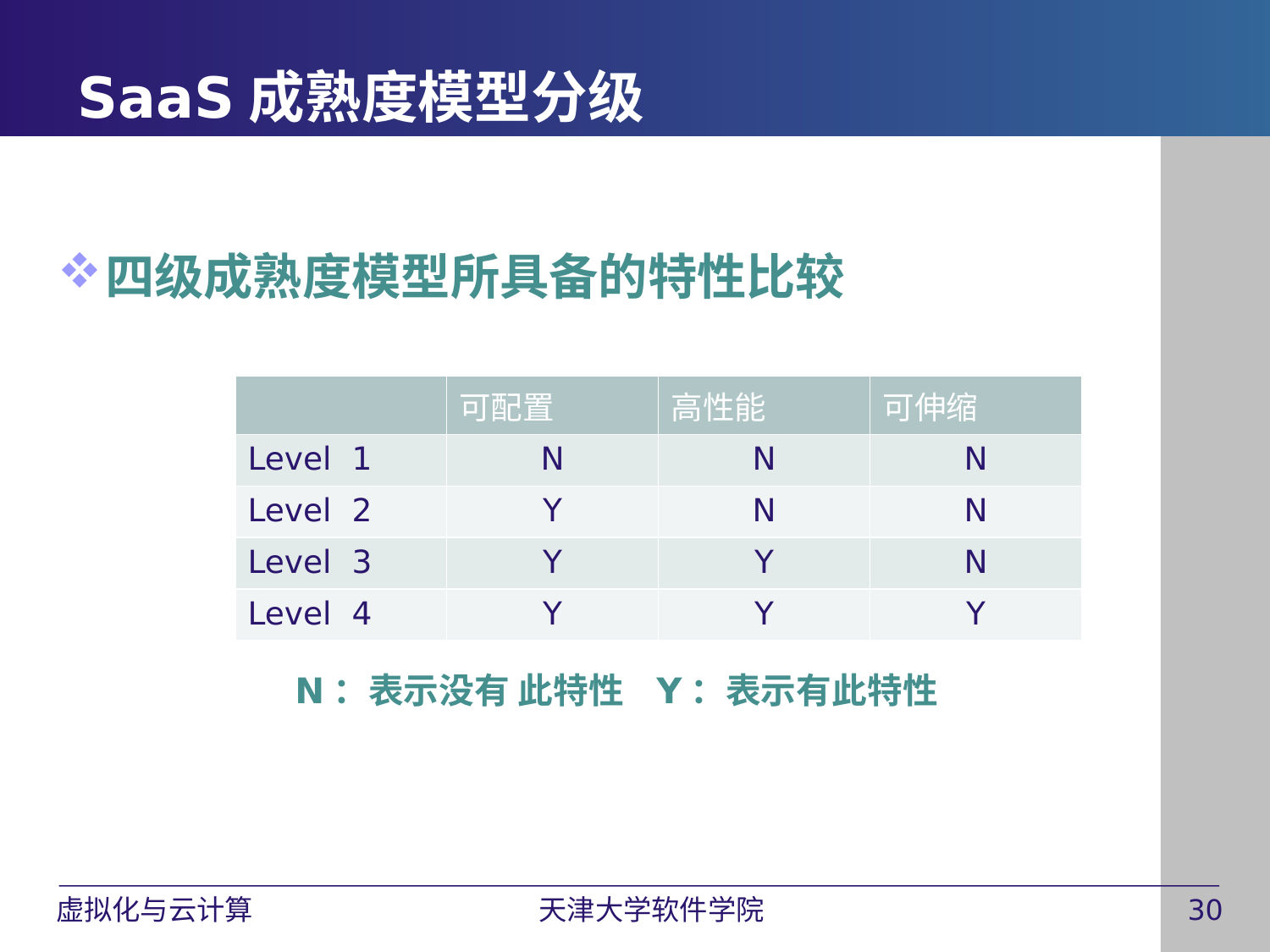

# SaaS成熟度模型分级
四级成熟度模型所具备的特性比较

N：表示没有 此特性   Y：表示有此特性

|  | 可配置 | 高性能 | 可伸缩 |
| --- | --- | --- | --- |
| Level 1 | N | N | N |
| Level 2 | Y | N | N |
| Level 3 | Y | Y | N |
| Level 4 | Y | Y | Y |